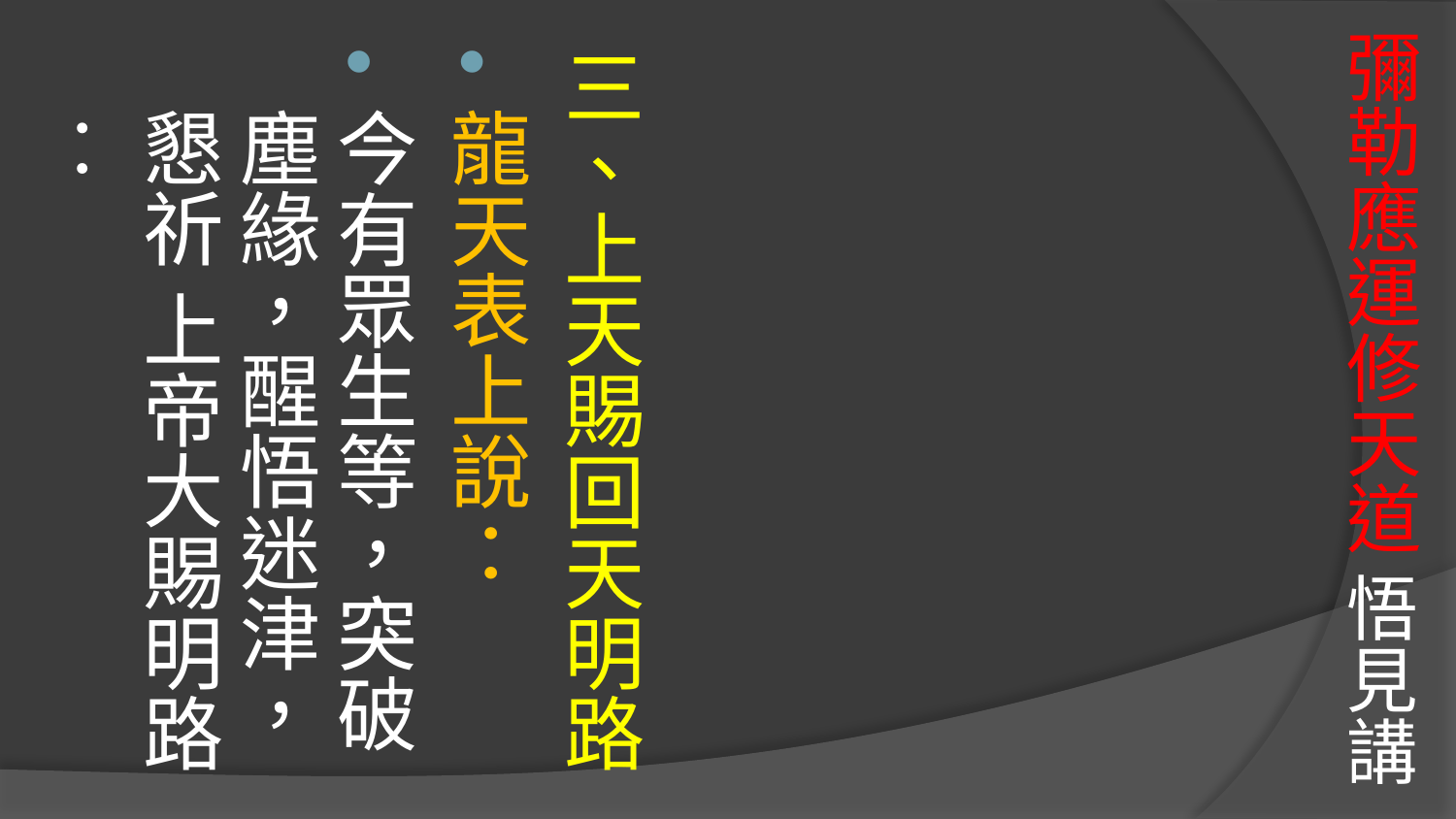

# 彌勒應運修天道 悟見講
三、上天賜回天明路
龍天表上說：
今有眾生等，突破塵緣，醒悟迷津，懇祈 上帝大賜明路‥